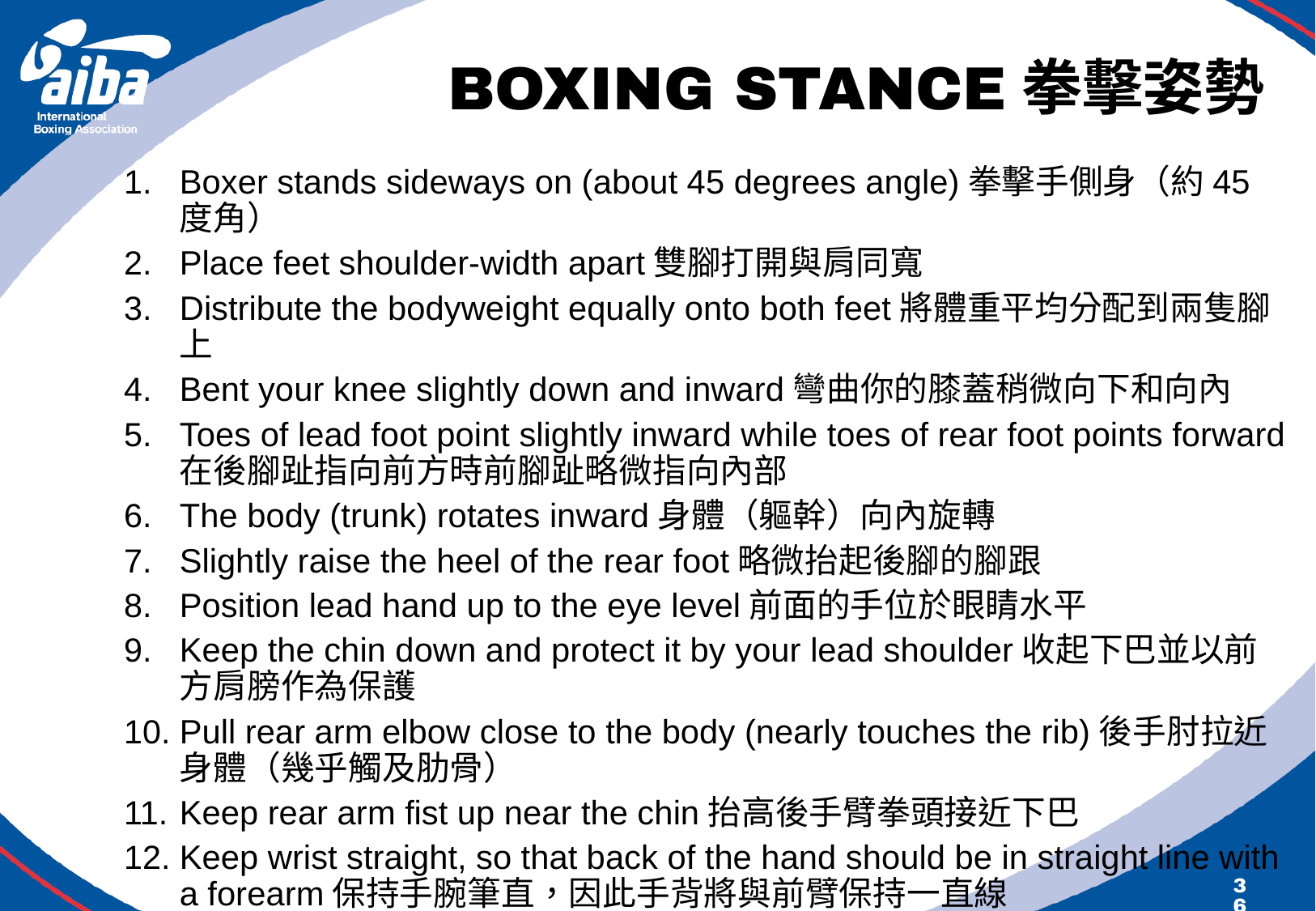

# BOXING STANCE拳擊姿勢
Boxer stands sideways on (about 45 degrees angle)拳擊手側身（約45度角）
Place feet shoulder-width apart雙腳打開與肩同寬
Distribute the bodyweight equally onto both feet將體重平均分配到兩隻腳上
Bent your knee slightly down and inward彎曲你的膝蓋稍微向下和向內
Toes of lead foot point slightly inward while toes of rear foot points forward在後腳趾指向前方時前腳趾略微指向內部
The body (trunk) rotates inward身體（軀幹）向內旋轉
Slightly raise the heel of the rear foot略微抬起後腳的腳跟
Position lead hand up to the eye level前面的手位於眼睛水平
Keep the chin down and protect it by your lead shoulder收起下巴並以前方肩膀作為保護
Pull rear arm elbow close to the body (nearly touches the rib)後手肘拉近身體（幾乎觸及肋骨）
Keep rear arm fist up near the chin抬高後手臂拳頭接近下巴
Keep wrist straight, so that back of the hand should be in straight line with a forearm保持手腕筆直，因此手背將與前臂保持一直線
368